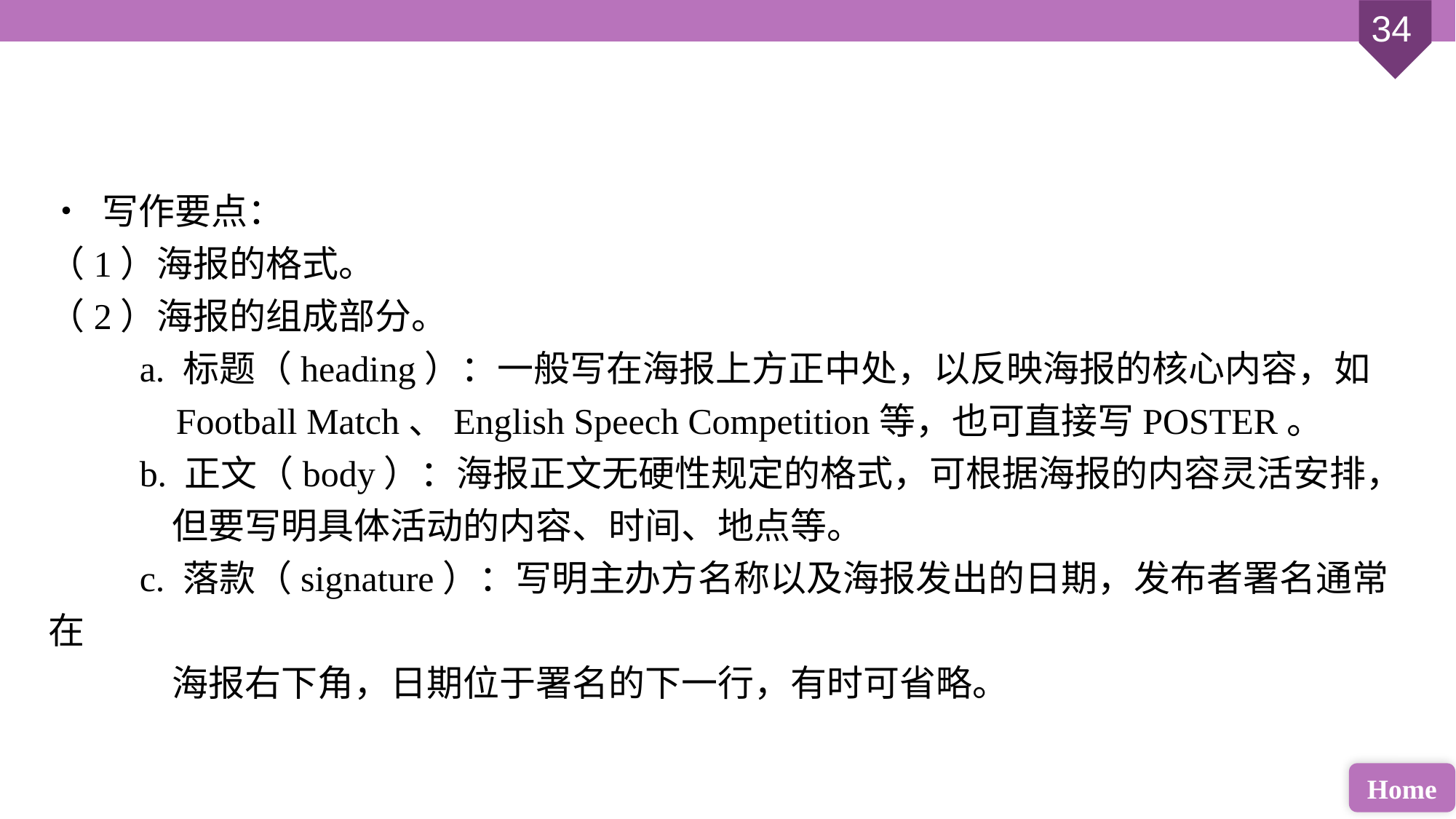

• 写作要点：
（1）海报的格式。
（2）海报的组成部分。
          a. 标题（heading）：一般写在海报上方正中处，以反映海报的核心内容，如
              Football Match、English Speech Competition等，也可直接写POSTER。
          b. 正文（body）：海报正文无硬性规定的格式，可根据海报的内容灵活安排，
              但要写明具体活动的内容、时间、地点等。
          c. 落款（signature）：写明主办方名称以及海报发出的日期，发布者署名通常在
              海报右下角，日期位于署名的下一行，有时可省略。